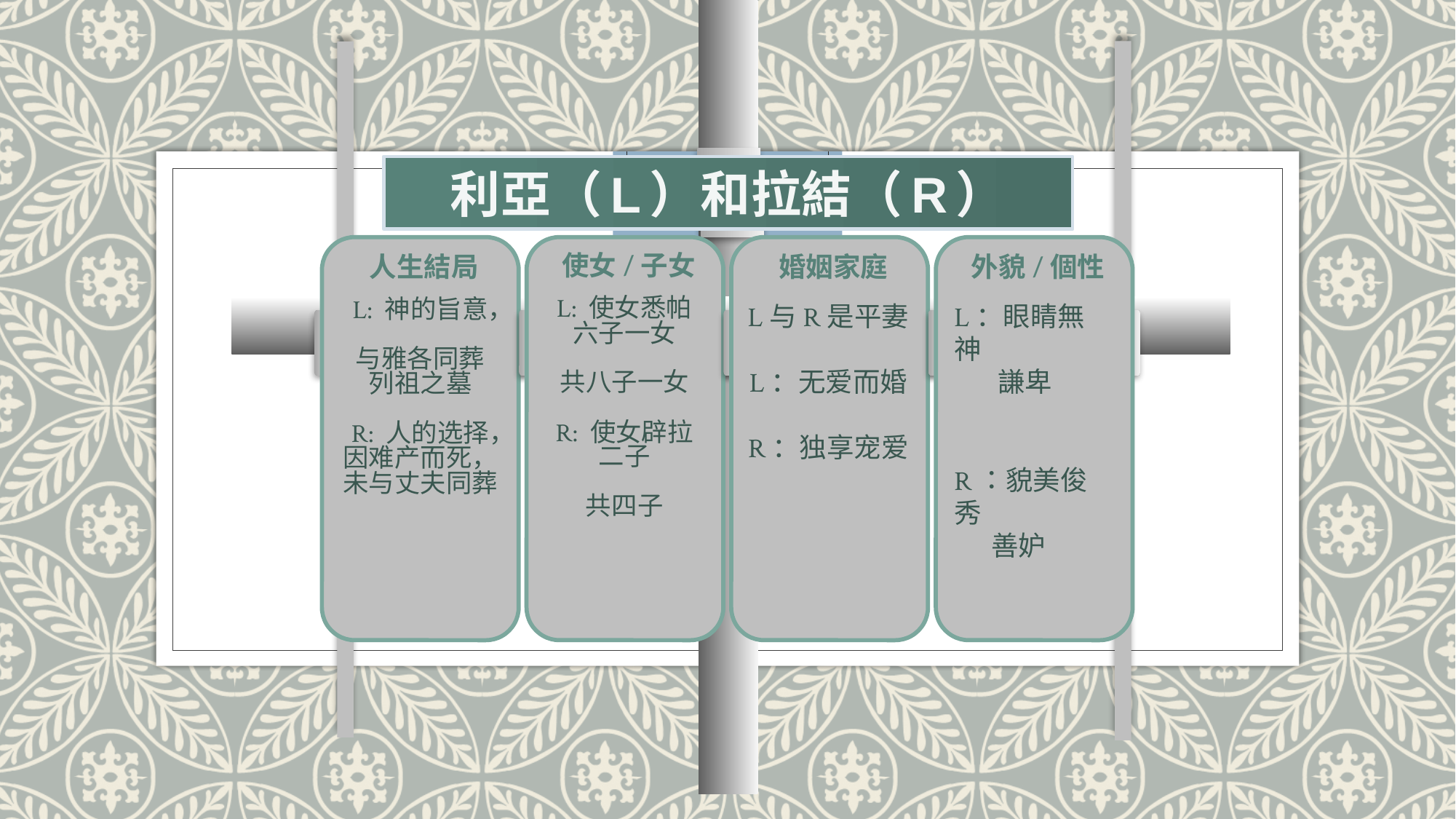

利亞（L）和拉結（R）

人生結局
L: 神的旨意，
与雅各同葬
列祖之墓

R: 人的选择，
因难产而死，未与丈夫同葬

使女/子女
L: 使女悉帕
六子一女

共八子一女

R: 使女辟拉
二子

共四子

婚姻家庭
L与R是平妻

L：无爱而婚

R：独享宠爱

外貌/個性
L：眼睛無神
      謙卑

R：貌美俊秀
      善妒